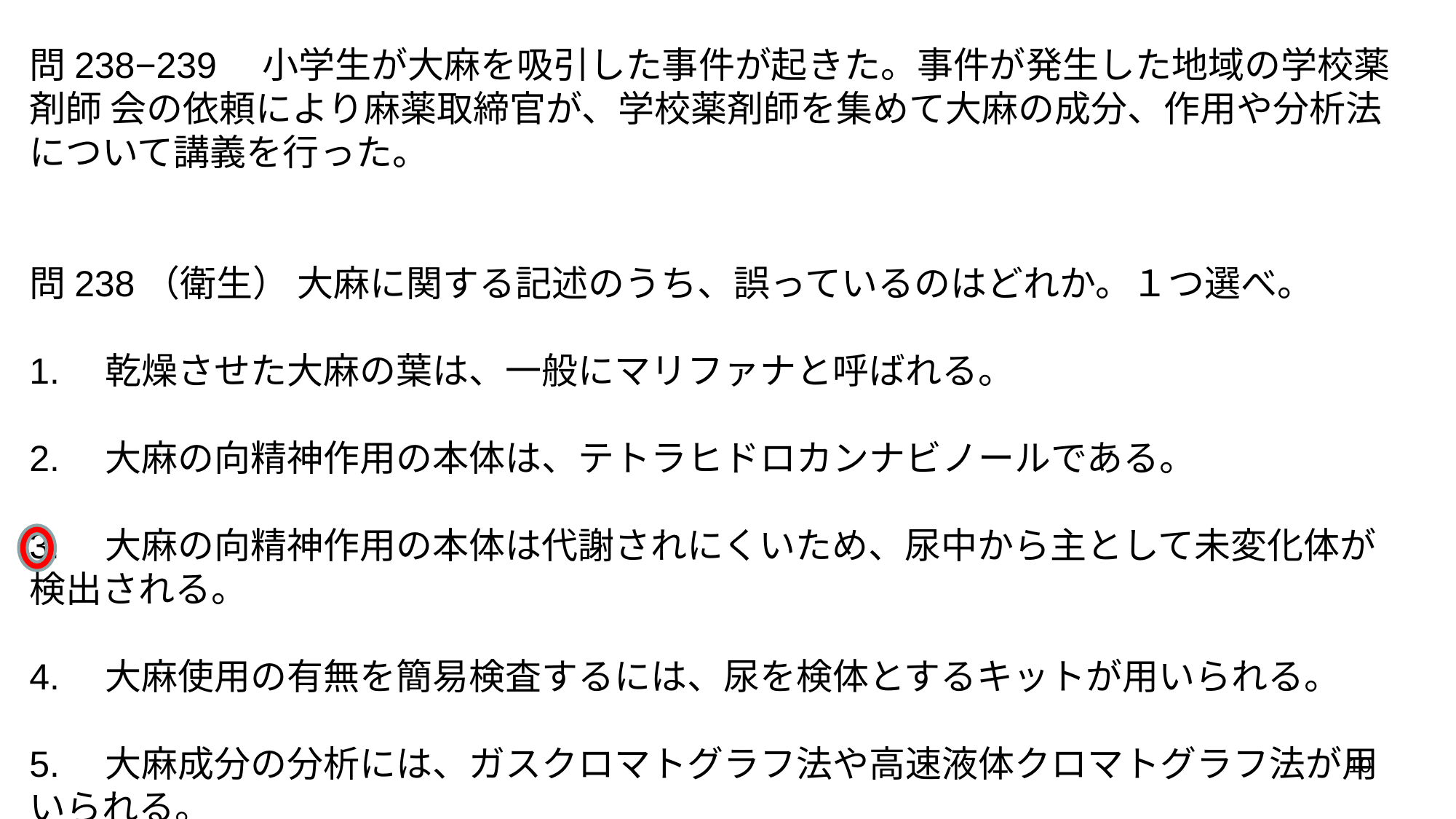

問238−239　小学生が大麻を吸引した事件が起きた。事件が発生した地域の学校薬剤師 会の依頼により麻薬取締官が、学校薬剤師を集めて大麻の成分、作用や分析法について講義を行った。
問238（衛生） 大麻に関する記述のうち、誤っているのはどれか。１つ選べ。

1.　乾燥させた大麻の葉は、一般にマリファナと呼ばれる。

2.　大麻の向精神作用の本体は、テトラヒドロカンナビノールである。

3.　大麻の向精神作用の本体は代謝されにくいため、尿中から主として未変化体が 検出される。

4.　大麻使用の有無を簡易検査するには、尿を検体とするキットが用いられる。

5.　大麻成分の分析には、ガスクロマトグラフ法や高速液体クロマトグラフ法が用 いられる。

10